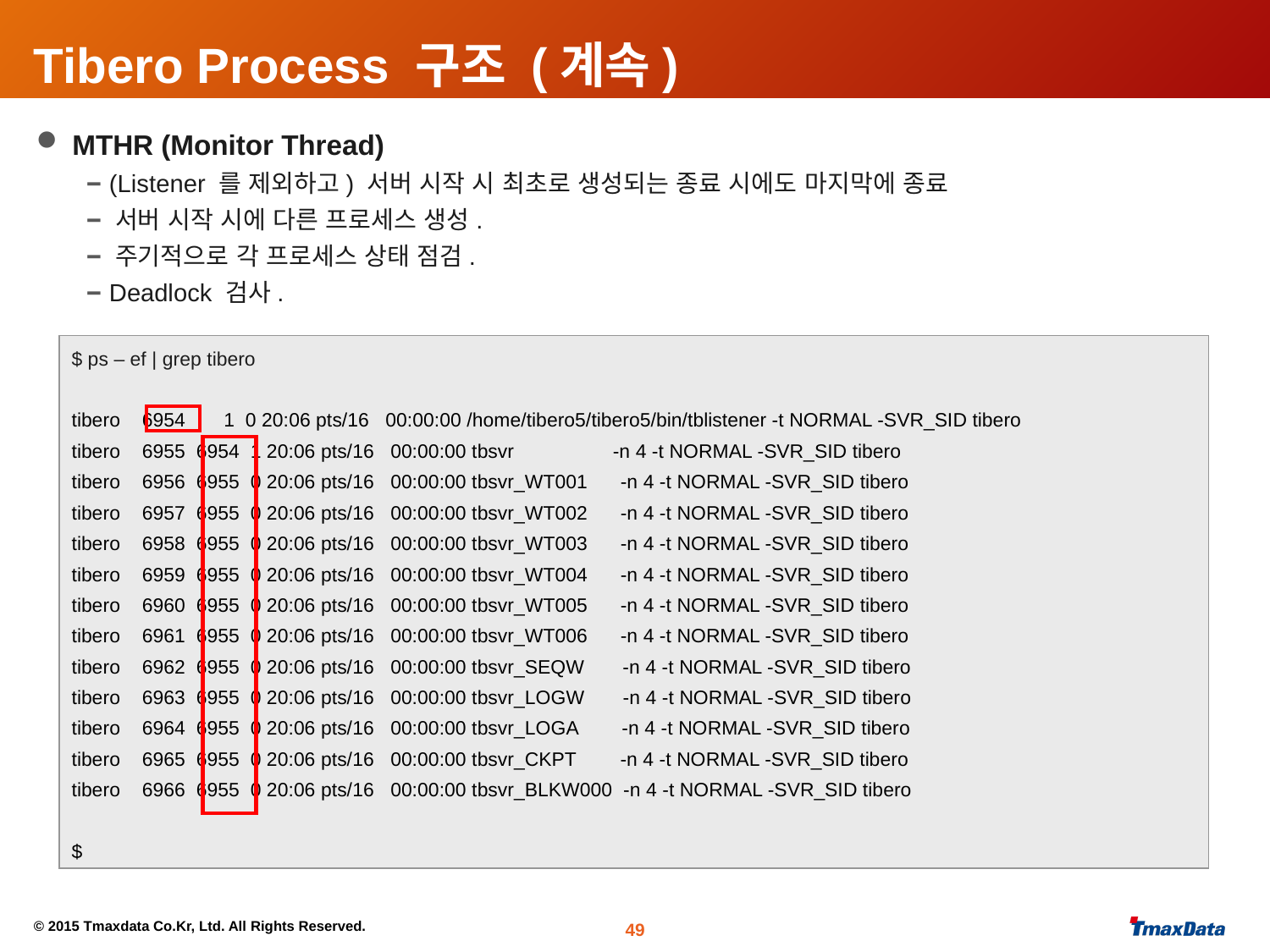

# Tibero Process 구조 (계속)
 MTHR (Monitor Thread)
 (Listener 를 제외하고) 서버 시작 시 최초로 생성되는 종료 시에도 마지막에 종료
 서버 시작 시에 다른 프로세스 생성.
 주기적으로 각 프로세스 상태 점검.
 Deadlock 검사.
$ ps – ef | grep tibero

tibero    6954       1  0 20:06 pts/16   00:00:00 /home/tibero5/tibero5/bin/tblistener -t NORMAL -SVR_SID tibero
tibero    6955  6954  1 20:06 pts/16   00:00:00 tbsvr                  -n 4 -t NORMAL -SVR_SID tibero
tibero    6956  6955  0 20:06 pts/16   00:00:00 tbsvr_WT001      -n 4 -t NORMAL -SVR_SID tibero
tibero    6957  6955  0 20:06 pts/16   00:00:00 tbsvr_WT002      -n 4 -t NORMAL -SVR_SID tibero
tibero    6958  6955  0 20:06 pts/16   00:00:00 tbsvr_WT003      -n 4 -t NORMAL -SVR_SID tibero
tibero    6959  6955  0 20:06 pts/16   00:00:00 tbsvr_WT004      -n 4 -t NORMAL -SVR_SID tibero
tibero    6960  6955  0 20:06 pts/16   00:00:00 tbsvr_WT005      -n 4 -t NORMAL -SVR_SID tibero
tibero    6961  6955  0 20:06 pts/16   00:00:00 tbsvr_WT006      -n 4 -t NORMAL -SVR_SID tibero
tibero    6962  6955  0 20:06 pts/16   00:00:00 tbsvr_SEQW       -n 4 -t NORMAL -SVR_SID tibero
tibero    6963  6955  0 20:06 pts/16   00:00:00 tbsvr_LOGW       -n 4 -t NORMAL -SVR_SID tibero
tibero    6964  6955  0 20:06 pts/16   00:00:00 tbsvr_LOGA        -n 4 -t NORMAL -SVR_SID tibero
tibero    6965  6955  0 20:06 pts/16   00:00:00 tbsvr_CKPT        -n 4 -t NORMAL -SVR_SID tibero
tibero    6966  6955  0 20:06 pts/16   00:00:00 tbsvr_BLKW000  -n 4 -t NORMAL -SVR_SID tibero

$